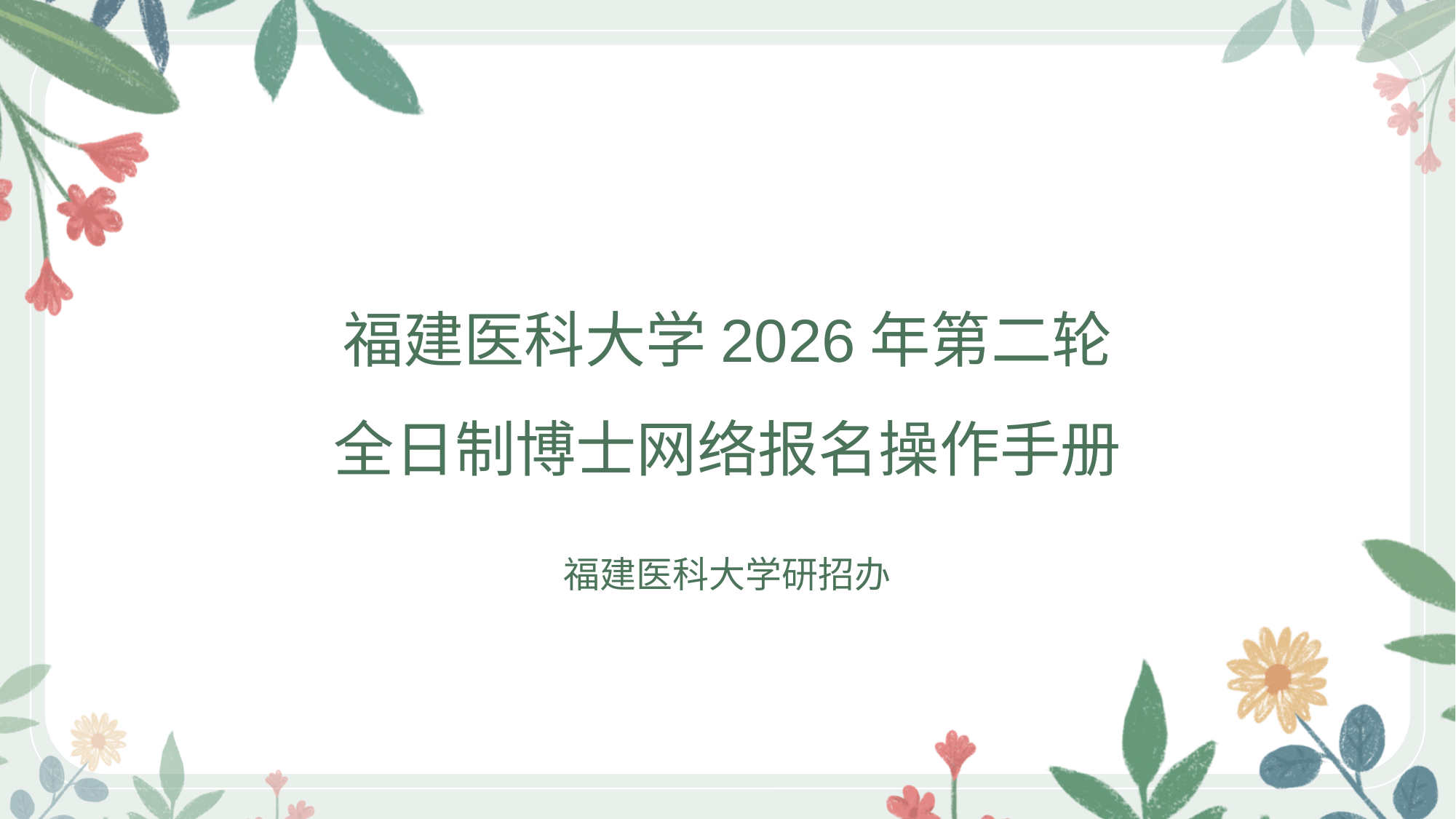

福建医科大学2026年第二轮
全日制博士网络报名操作手册

福建医科大学研招办